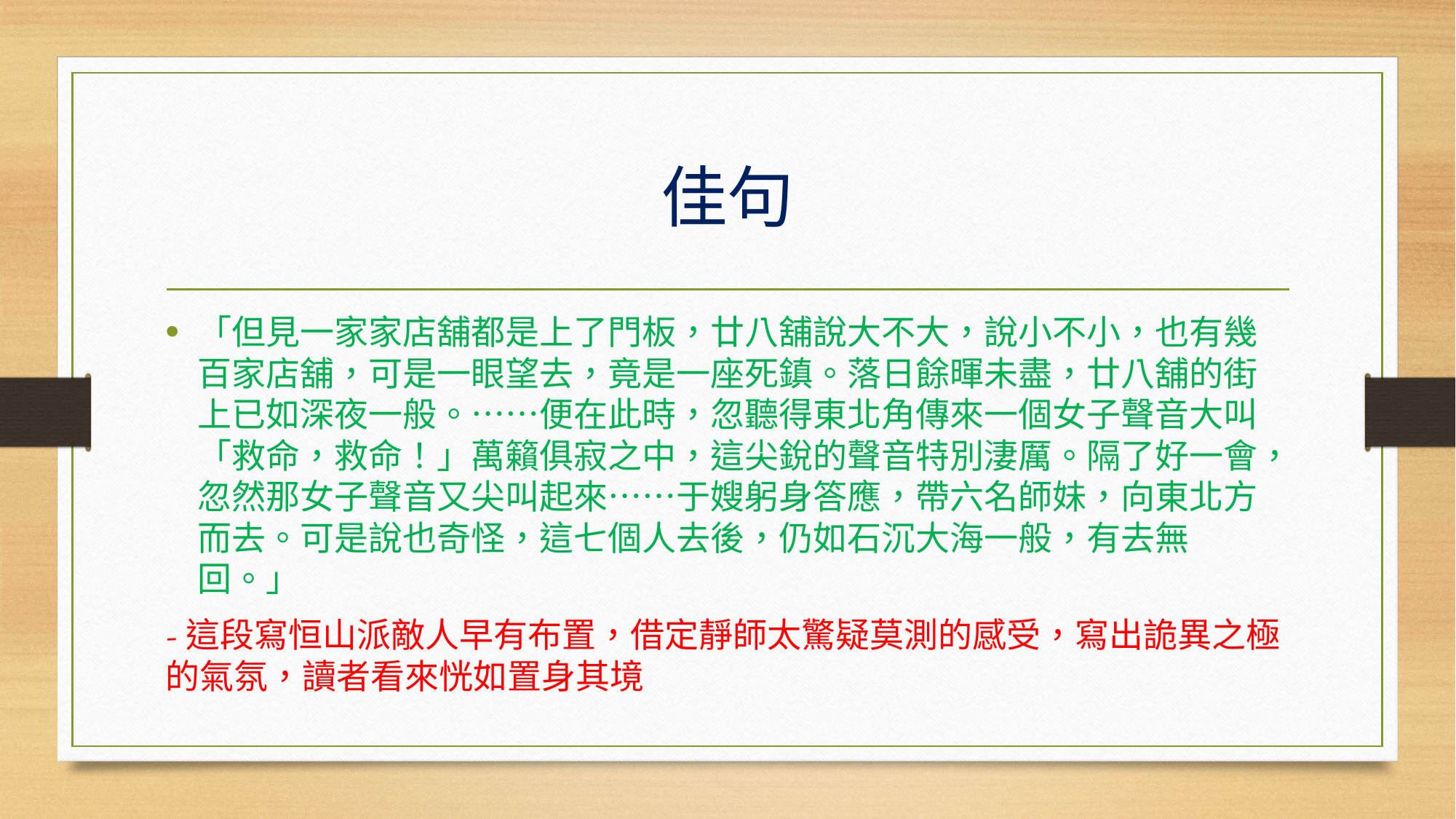

# 佳句
「但見一家家店舖都是上了門板，廿八舖說大不大，說小不小，也有幾百家店舖，可是一眼望去，竟是一座死鎮。落日餘暉未盡，廿八舖的街上已如深夜一般。……便在此時，忽聽得東北角傳來一個女子聲音大叫「救命，救命！」萬籟俱寂之中，這尖銳的聲音特別淒厲。隔了好一會，忽然那女子聲音又尖叫起來……于嫂躬身答應，帶六名師妹，向東北方而去。可是說也奇怪，這七個人去後，仍如石沉大海一般，有去無回。」
-這段寫恒山派敵人早有布置，借定靜師太驚疑莫測的感受，寫出詭異之極的氣氛，讀者看來恍如置身其境